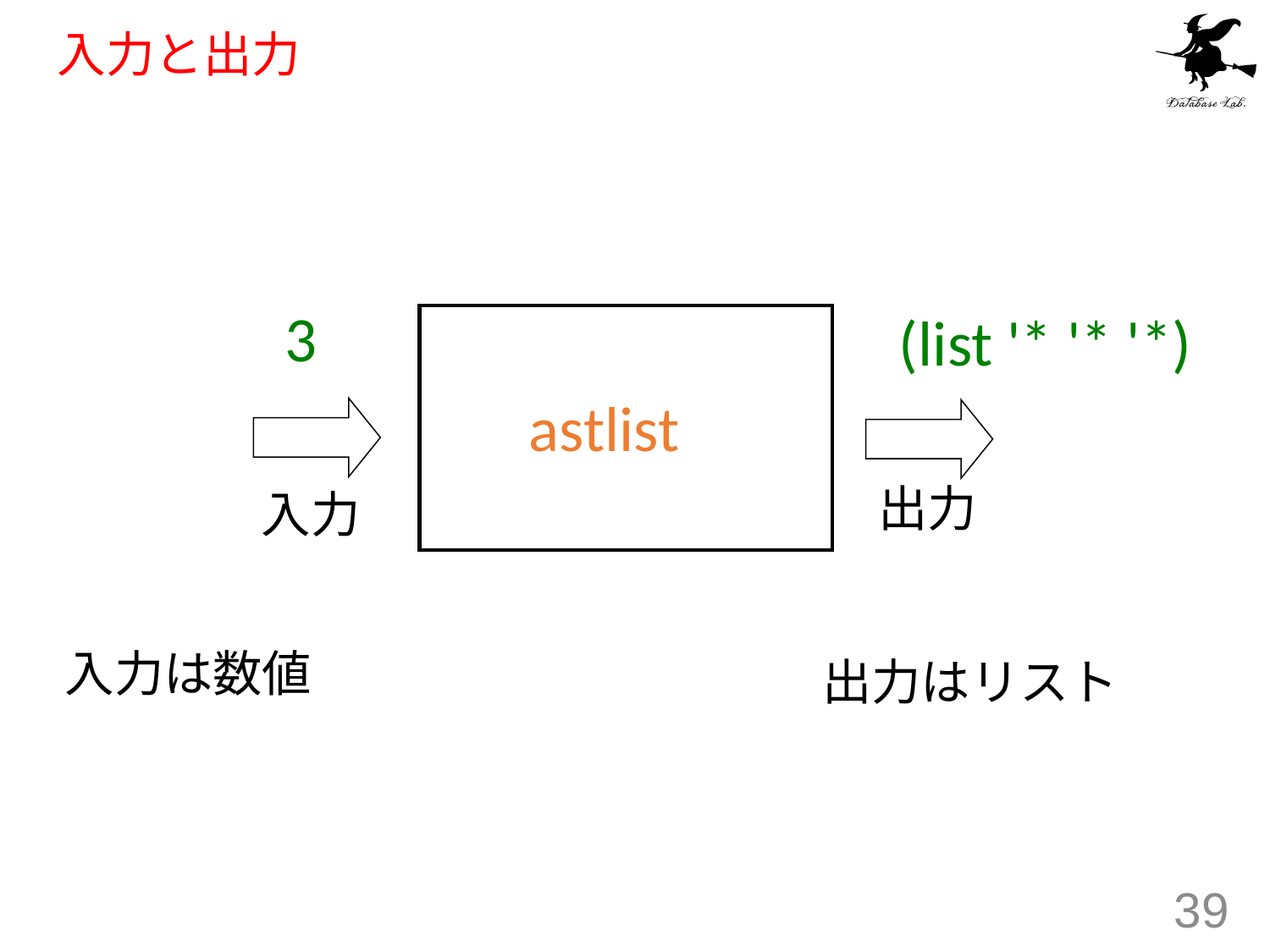

# 入力と出力
3
(list '* '* '*)

astlist

出力
入力
入力は数値
出力はリスト
39